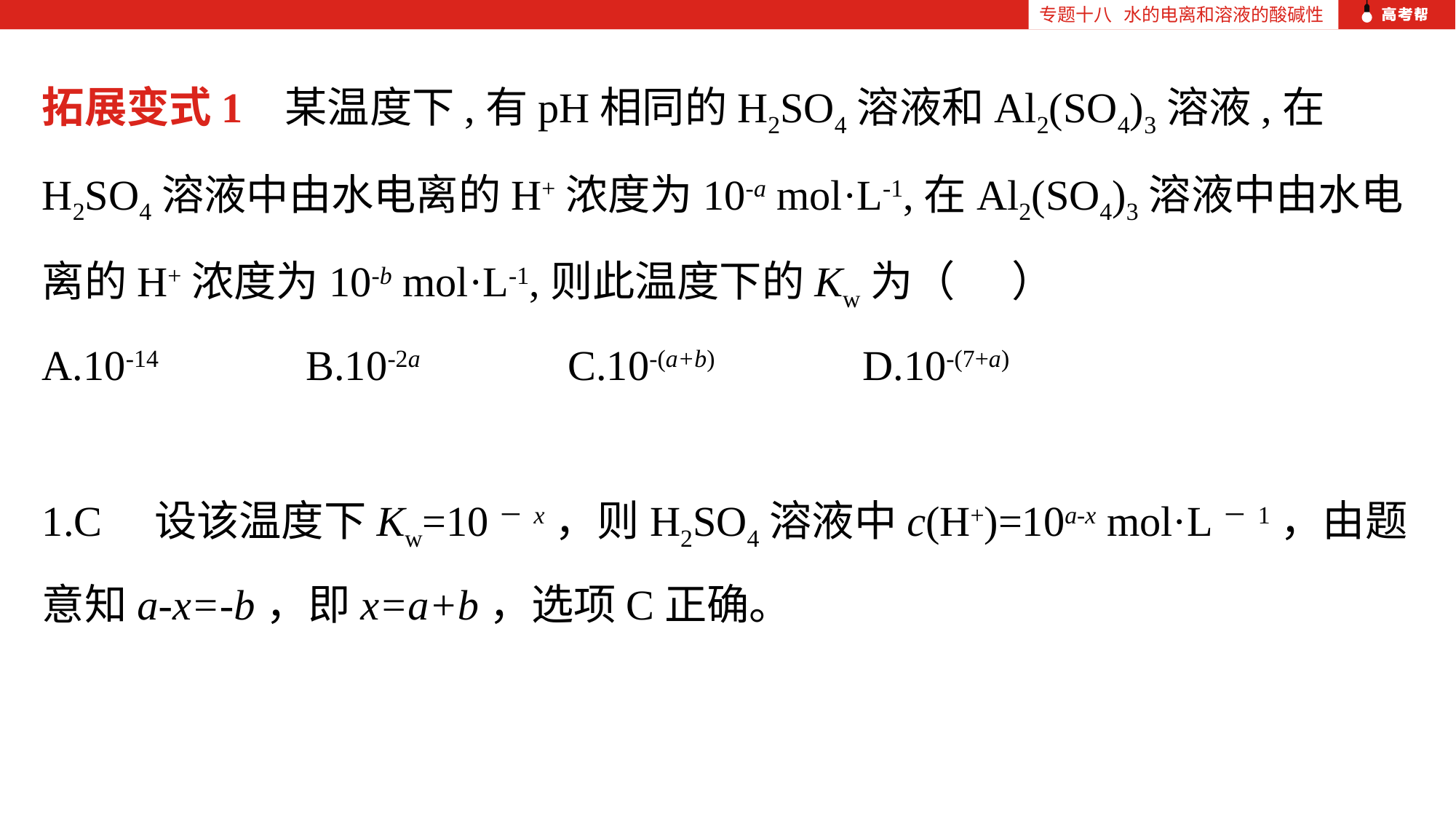

专题十八   水的电离和溶液的酸碱性

拓展变式1   某温度下,有pH相同的H2SO4溶液和Al2(SO4)3溶液,在H2SO4溶液中由水电离的H+浓度为10-a mol·L-1,在Al2(SO4)3溶液中由水电离的H+浓度为10-b mol·L-1,则此温度下的Kw为（      ）
A.10-14　　　B.10-2a　　　C.10-(a+b)　　　D.10-(7+a)

1.C    设该温度下Kw=10－x，则H2SO4溶液中c(H+)=10a-x mol·L－1，由题意知a-x=-b，即x=a+b，选项C正确。